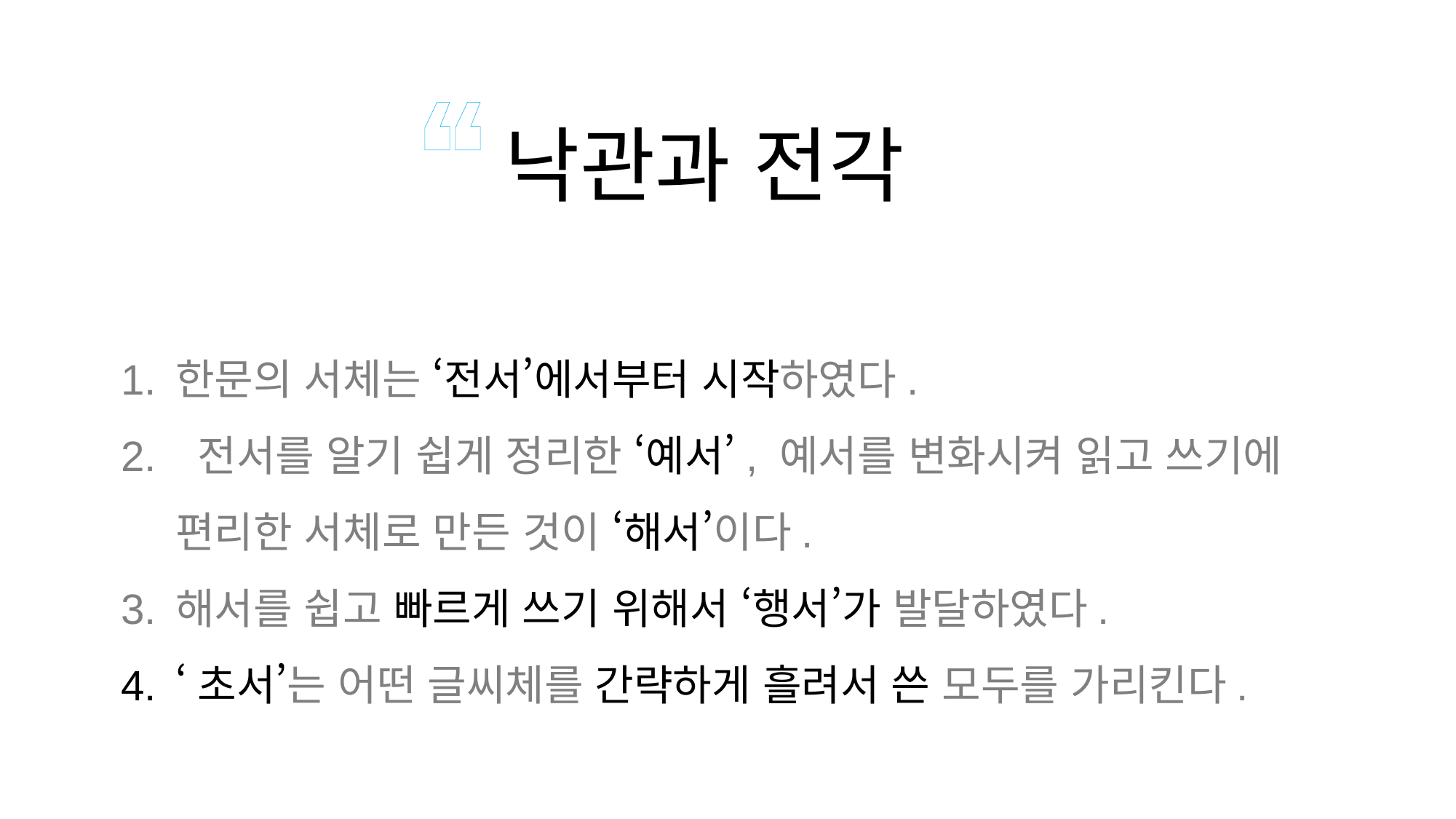

“
낙관과 전각
한문의 서체는 ‘전서’에서부터 시작하였다.
 전서를 알기 쉽게 정리한 ‘예서’, 예서를 변화시켜 읽고 쓰기에 편리한 서체로 만든 것이 ‘해서’이다.
해서를 쉽고 빠르게 쓰기 위해서 ‘행서’가 발달하였다.
‘초서’는 어떤 글씨체를 간략하게 흘려서 쓴 모두를 가리킨다.